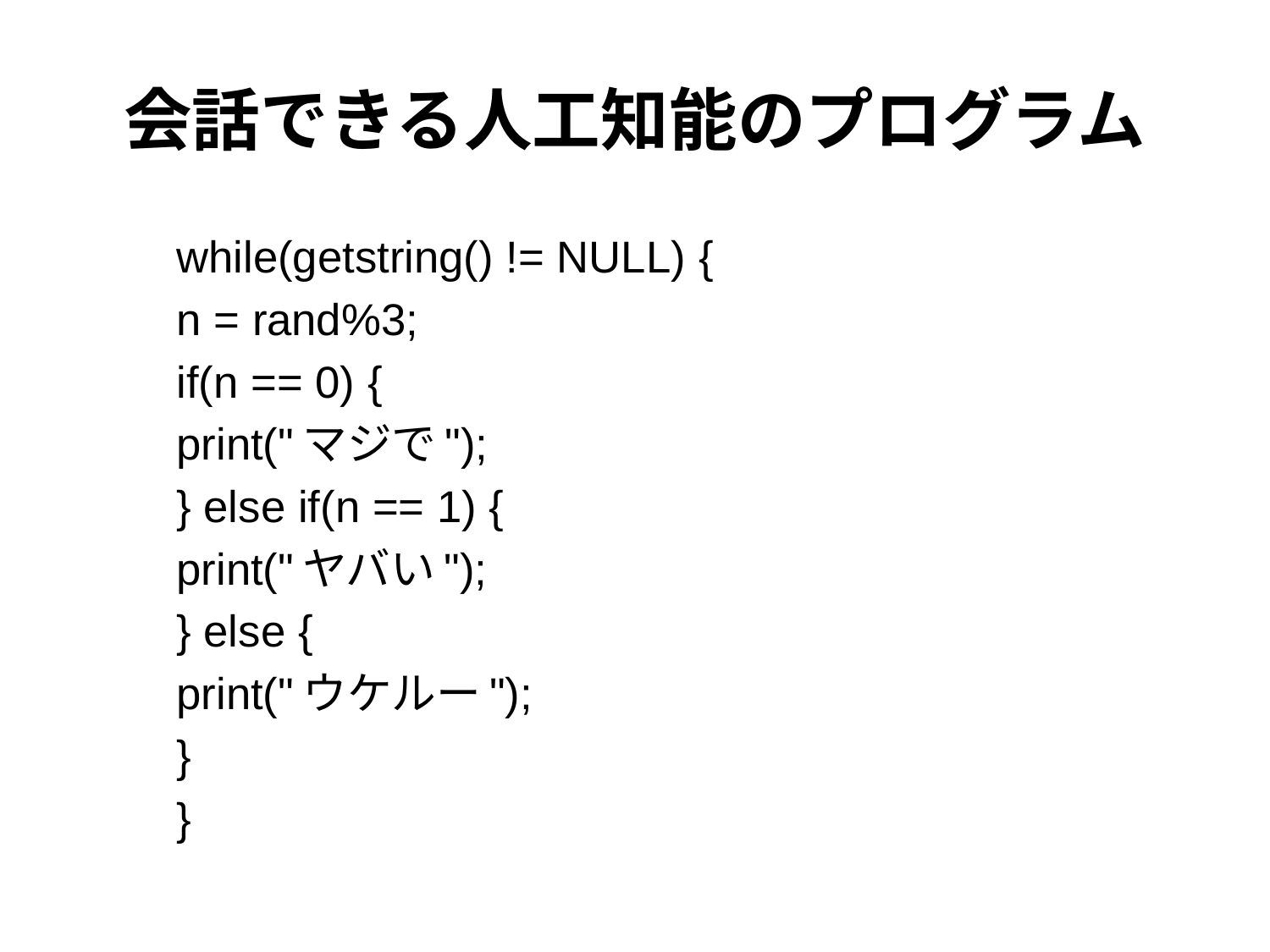

# 会話できる人工知能のプログラム
	while(getstring() != NULL) {
		n = rand%3;
		if(n == 0) {
			print("マジで");
		} else if(n == 1) {
			print("ヤバい");
		} else {
			print("ウケルー");
		}
	}